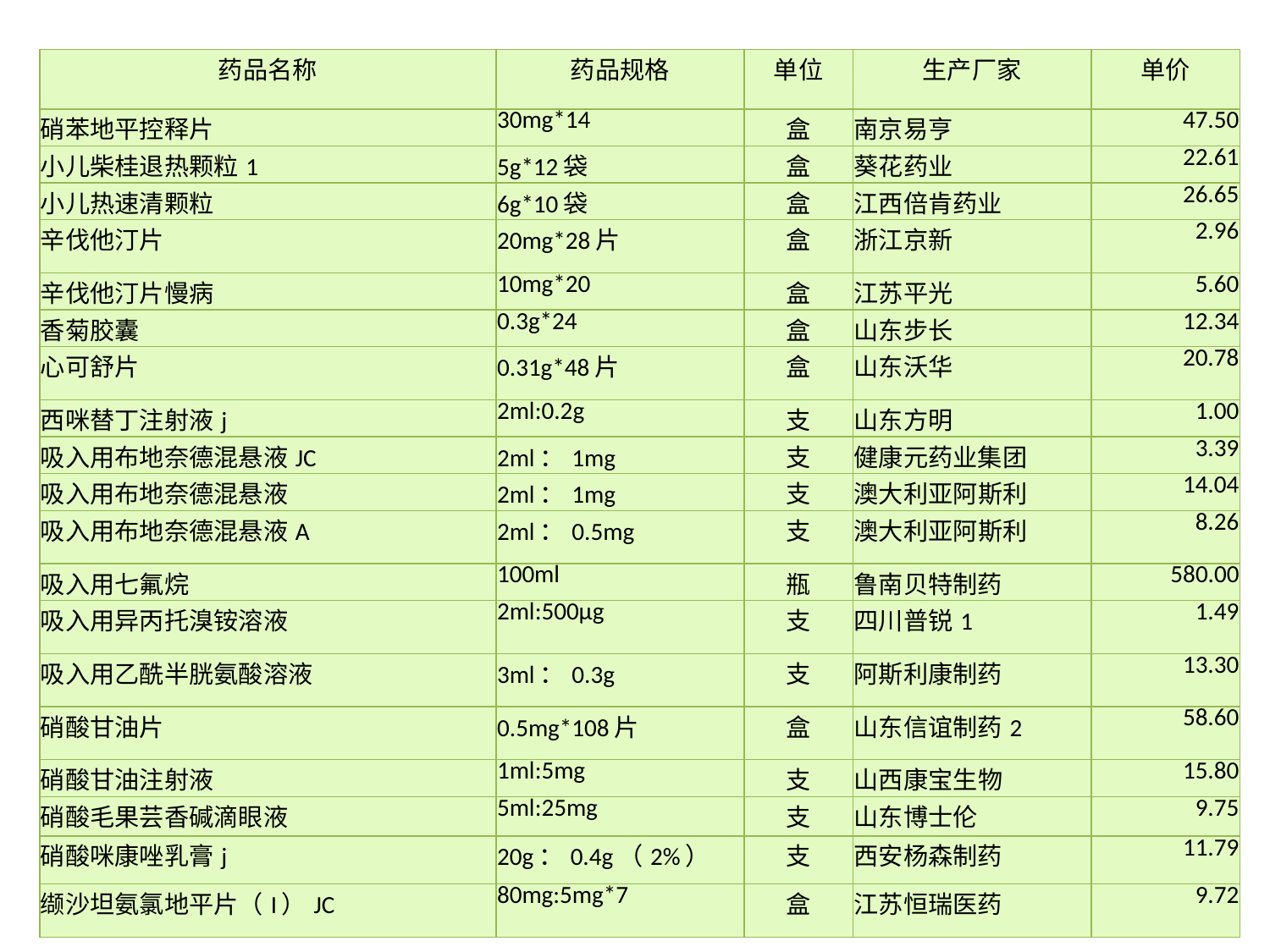

| 药品名称 | 药品规格 | 单位 | 生产厂家 | 单价 |
| --- | --- | --- | --- | --- |
| 硝苯地平控释片 | 30mg\*14 | 盒 | 南京易亨 | 47.50 |
| 小儿柴桂退热颗粒1 | 5g\*12袋 | 盒 | 葵花药业 | 22.61 |
| 小儿热速清颗粒 | 6g\*10袋 | 盒 | 江西倍肯药业 | 26.65 |
| 辛伐他汀片 | 20mg\*28片 | 盒 | 浙江京新 | 2.96 |
| 辛伐他汀片慢病 | 10mg\*20 | 盒 | 江苏平光 | 5.60 |
| 香菊胶囊 | 0.3g\*24 | 盒 | 山东步长 | 12.34 |
| 心可舒片 | 0.31g\*48片 | 盒 | 山东沃华 | 20.78 |
| 西咪替丁注射液j | 2ml:0.2g | 支 | 山东方明 | 1.00 |
| 吸入用布地奈德混悬液JC | 2ml：1mg | 支 | 健康元药业集团 | 3.39 |
| 吸入用布地奈德混悬液 | 2ml：1mg | 支 | 澳大利亚阿斯利 | 14.04 |
| 吸入用布地奈德混悬液A | 2ml：0.5mg | 支 | 澳大利亚阿斯利 | 8.26 |
| 吸入用七氟烷 | 100ml | 瓶 | 鲁南贝特制药 | 580.00 |
| 吸入用异丙托溴铵溶液 | 2ml:500μg | 支 | 四川普锐1 | 1.49 |
| 吸入用乙酰半胱氨酸溶液 | 3ml：0.3g | 支 | 阿斯利康制药 | 13.30 |
| 硝酸甘油片 | 0.5mg\*108片 | 盒 | 山东信谊制药2 | 58.60 |
| 硝酸甘油注射液 | 1ml:5mg | 支 | 山西康宝生物 | 15.80 |
| 硝酸毛果芸香碱滴眼液 | 5ml:25mg | 支 | 山东博士伦 | 9.75 |
| 硝酸咪康唑乳膏j | 20g：0.4g（2%） | 支 | 西安杨森制药 | 11.79 |
| 缬沙坦氨氯地平片（I）JC | 80mg:5mg\*7 | 盒 | 江苏恒瑞医药 | 9.72 |